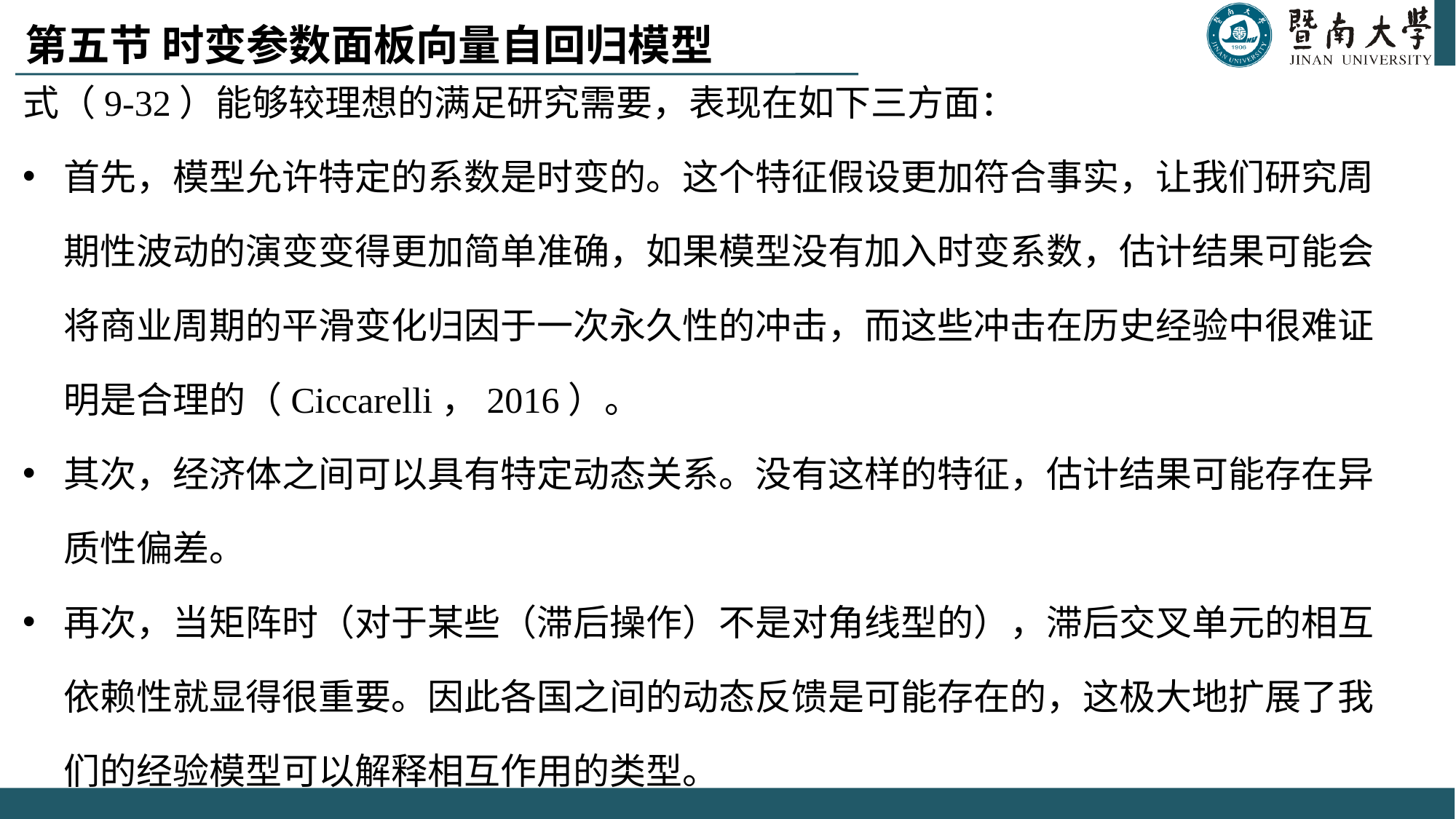

# 第五节 时变参数面板向量自回归模型
式（9-32）能够较理想的满足研究需要，表现在如下三方面：
首先，模型允许特定的系数是时变的。这个特征假设更加符合事实，让我们研究周期性波动的演变变得更加简单准确，如果模型没有加入时变系数，估计结果可能会将商业周期的平滑变化归因于一次永久性的冲击，而这些冲击在历史经验中很难证明是合理的（Ciccarelli，2016）。
其次，经济体之间可以具有特定动态关系。没有这样的特征，估计结果可能存在异质性偏差。
再次，当矩阵时（对于某些（滞后操作）不是对角线型的），滞后交叉单元的相互依赖性就显得很重要。因此各国之间的动态反馈是可能存在的，这极大地扩展了我们的经验模型可以解释相互作用的类型。